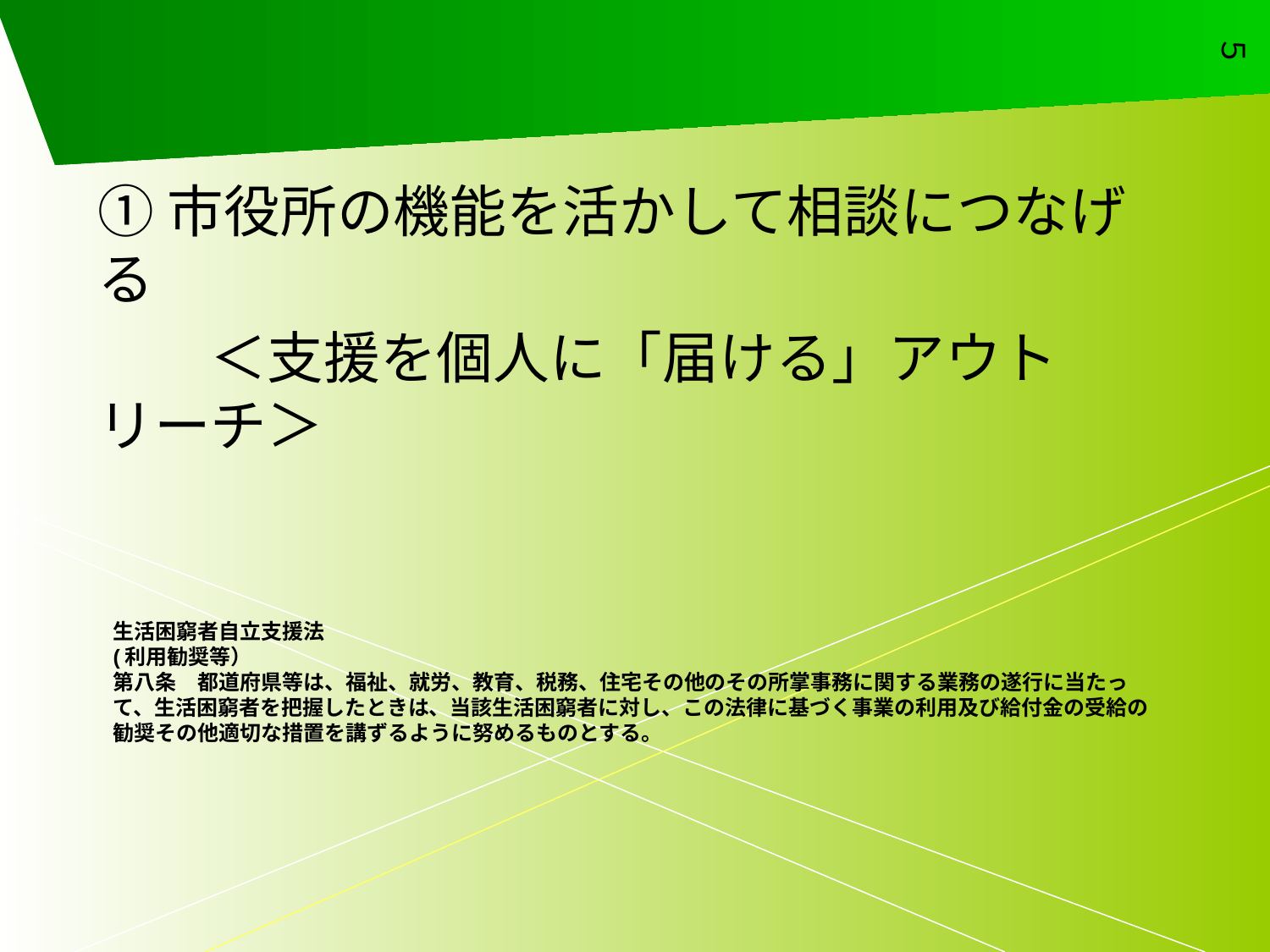

５

①市役所の機能を活かして相談につなげる
　　＜支援を個人に「届ける」アウトリーチ＞
# 生活困窮者自立支援法 (利用勧奨等） 第八条　都道府県等は、福祉、就労、教育、税務、住宅その他のその所掌事務に関する業務の遂行に当たって、生活困窮者を把握したときは、当該生活困窮者に対し、この法律に基づく事業の利用及び給付金の受給の勧奨その他適切な措置を講ずるように努めるものとする。